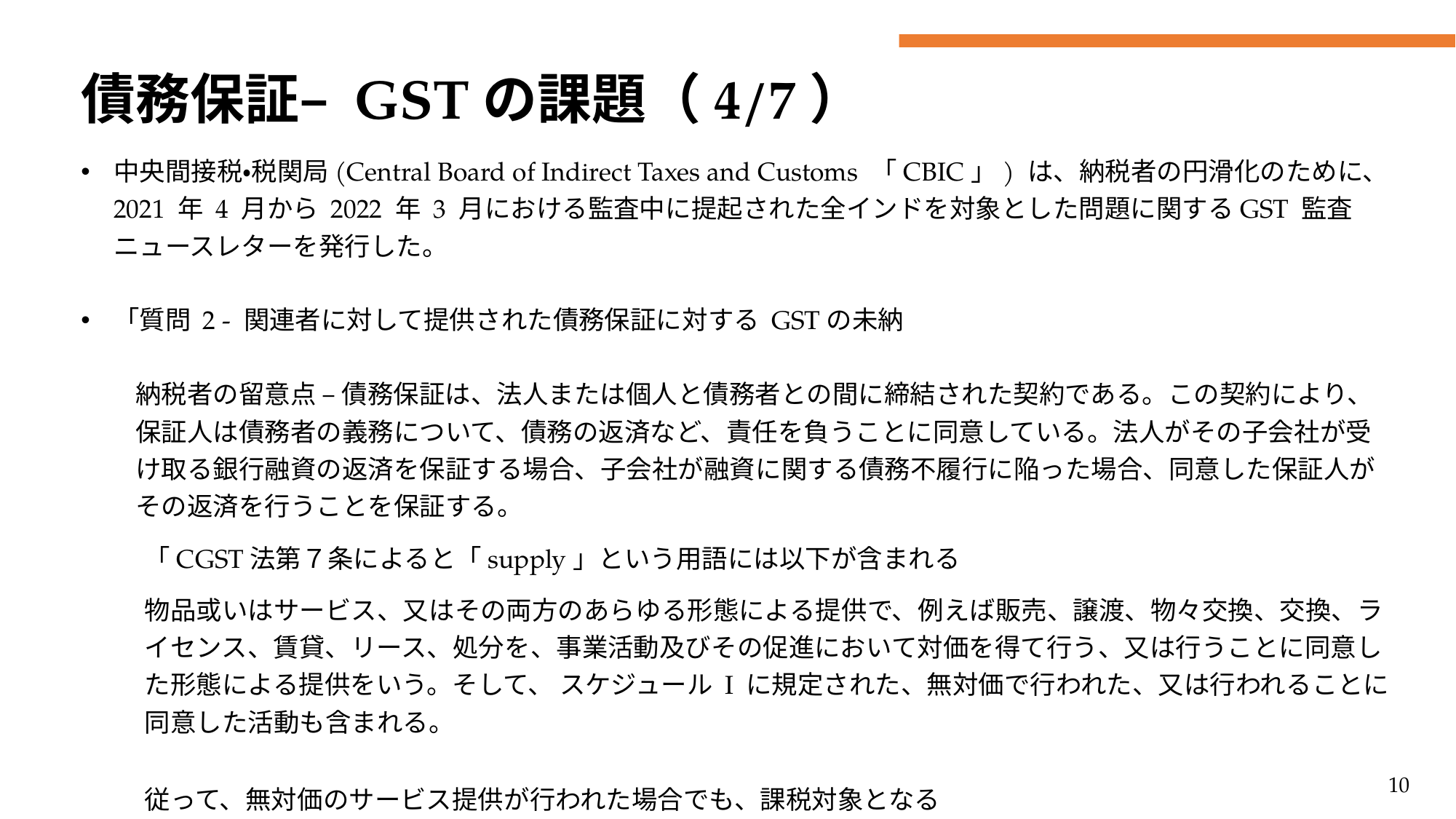

# 債務保証– GSTの課題（4/7）
中央間接税・税関局(Central Board of Indirect Taxes and Customs 「CBIC」) は、納税者の​​円滑化のために、2021 年 4 月から 2022 年 3 月における監査中に提起された全インドを対象とした問題に関するGST 監査ニュースレターを発行した。

「質問 2 - 関連者に対して提供された債務保証に対する GSTの未納

納税者の留意点 – 債務保証は、法人または個人と債務者との間に締結された契約である。この契約により、保証人は債務者の義務について、債務の返済など、責任を負うことに同意している。法人がその子会社が受け取る銀行融資の返済を保証する場合、子会社が融資に関する債務不履行に陥った場合、同意した保証人がその返済を行うことを保証する。
「CGST法第７条によると「supply」という用語には以下が含まれる
物品或いはサービス、又はその両方のあらゆる形態による提供で、例えば販売、譲渡、物々交換、交換、ライセンス、賃貸、リース、処分を、事業活動及びその促進において対価を得て行う、又は行うことに同意した形態による提供をいう。そして、 スケジュール I に規定された、無対価で行われた、又は行われることに同意した活動も含まれる。

従って、無対価のサービス提供が行われた場合でも、課税対象となる

10